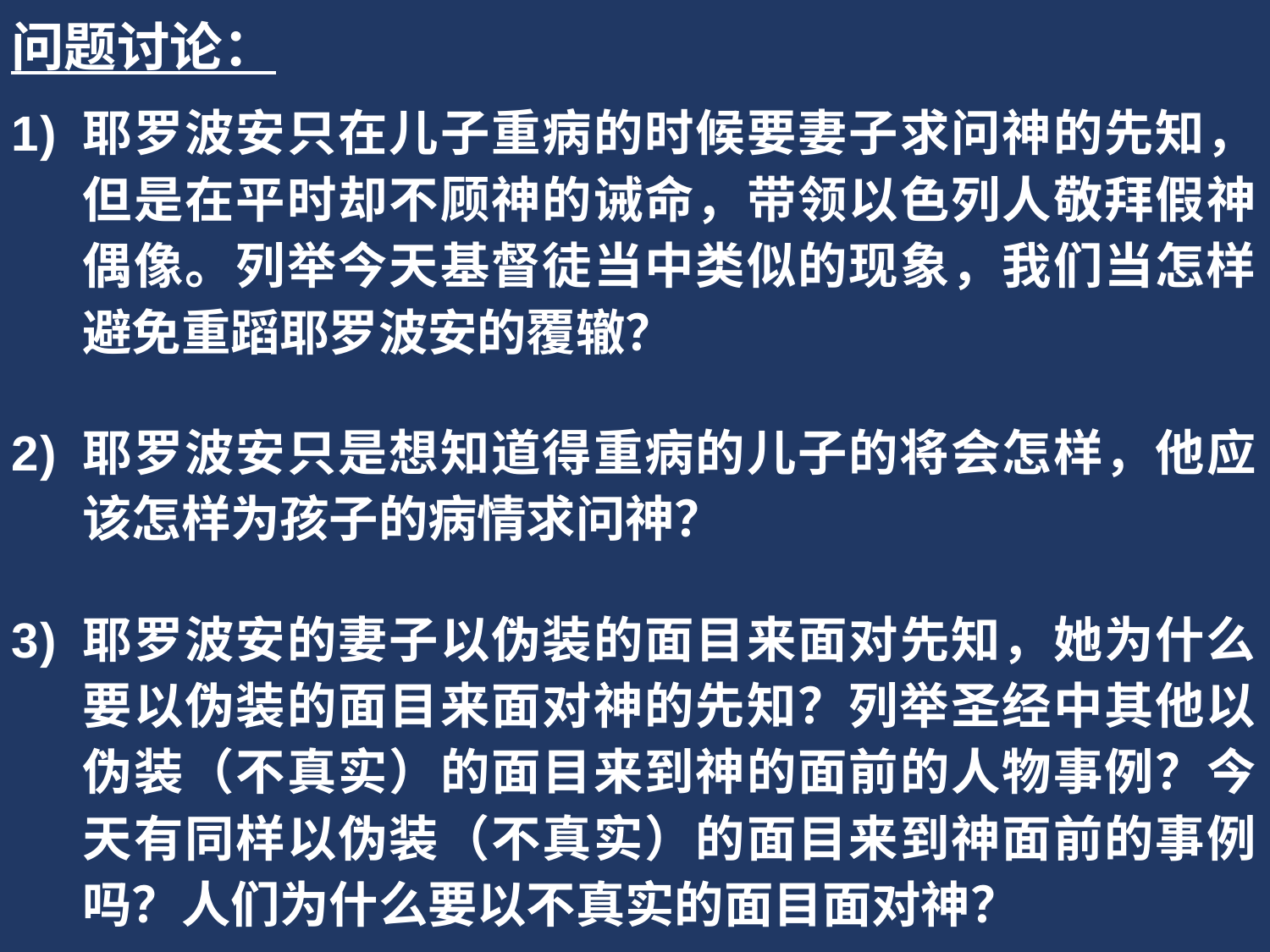

问题讨论：
耶罗波安只在儿子重病的时候要妻子求问神的先知，但是在平时却不顾神的诫命，带领以色列人敬拜假神偶像。列举今天基督徒当中类似的现象，我们当怎样避免重蹈耶罗波安的覆辙？

耶罗波安只是想知道得重病的儿子的将会怎样，他应该怎样为孩子的病情求问神？

耶罗波安的妻子以伪装的面目来面对先知，她为什么要以伪装的面目来面对神的先知？列举圣经中其他以伪装（不真实）的面目来到神的面前的人物事例？今天有同样以伪装（不真实）的面目来到神面前的事例吗？人们为什么要以不真实的面目面对神？